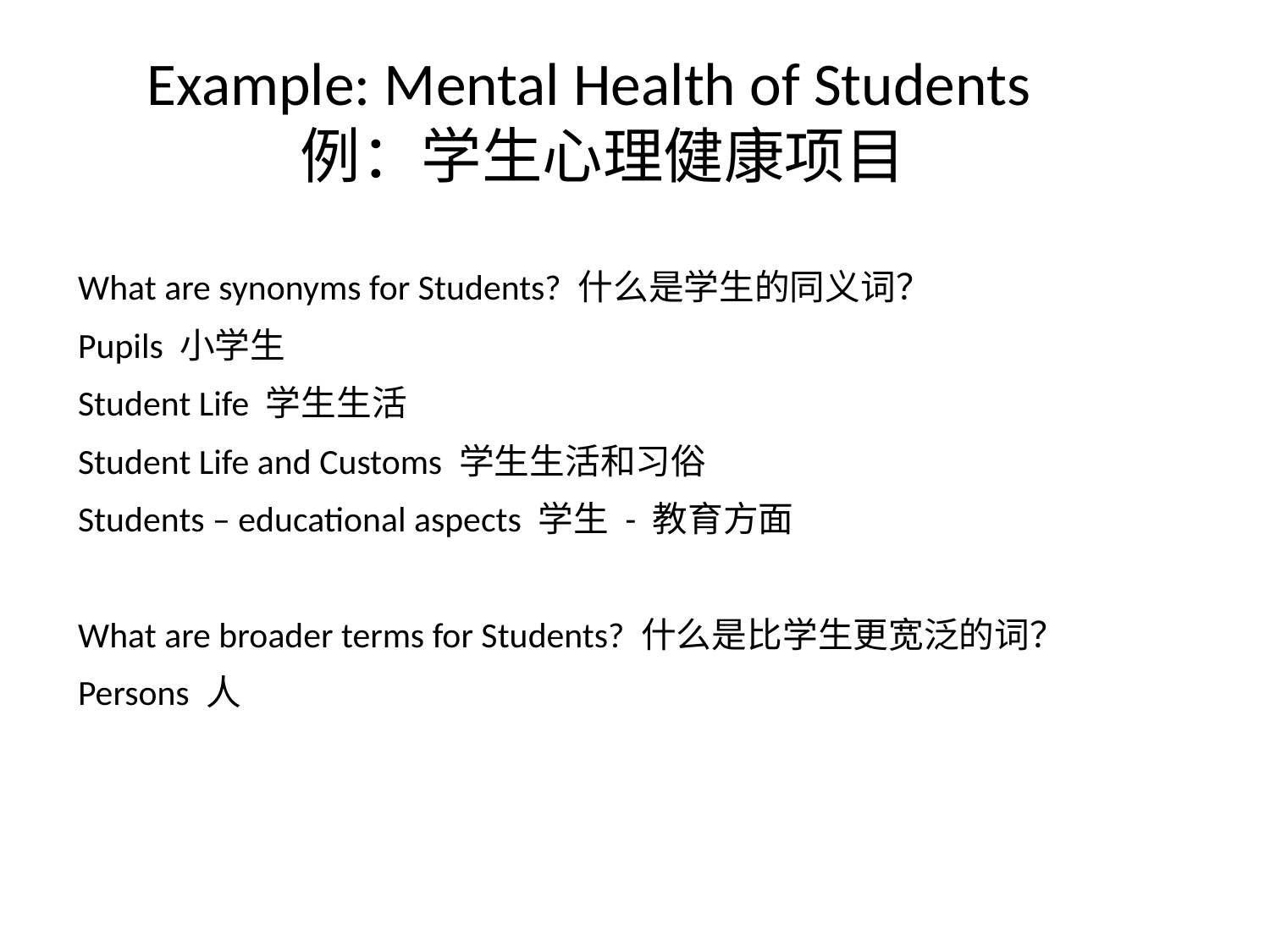

# Example: Mental Health of Students 例：学生心理健康项目
What are synonyms for Students? 什么是学生的同义词？
Pupils 小学生
Student Life 学生生活
Student Life and Customs 学生生活和习俗
Students – educational aspects 学生 - 教育方面

What are broader terms for Students? 什么是比学生更宽泛的词？
Persons 人